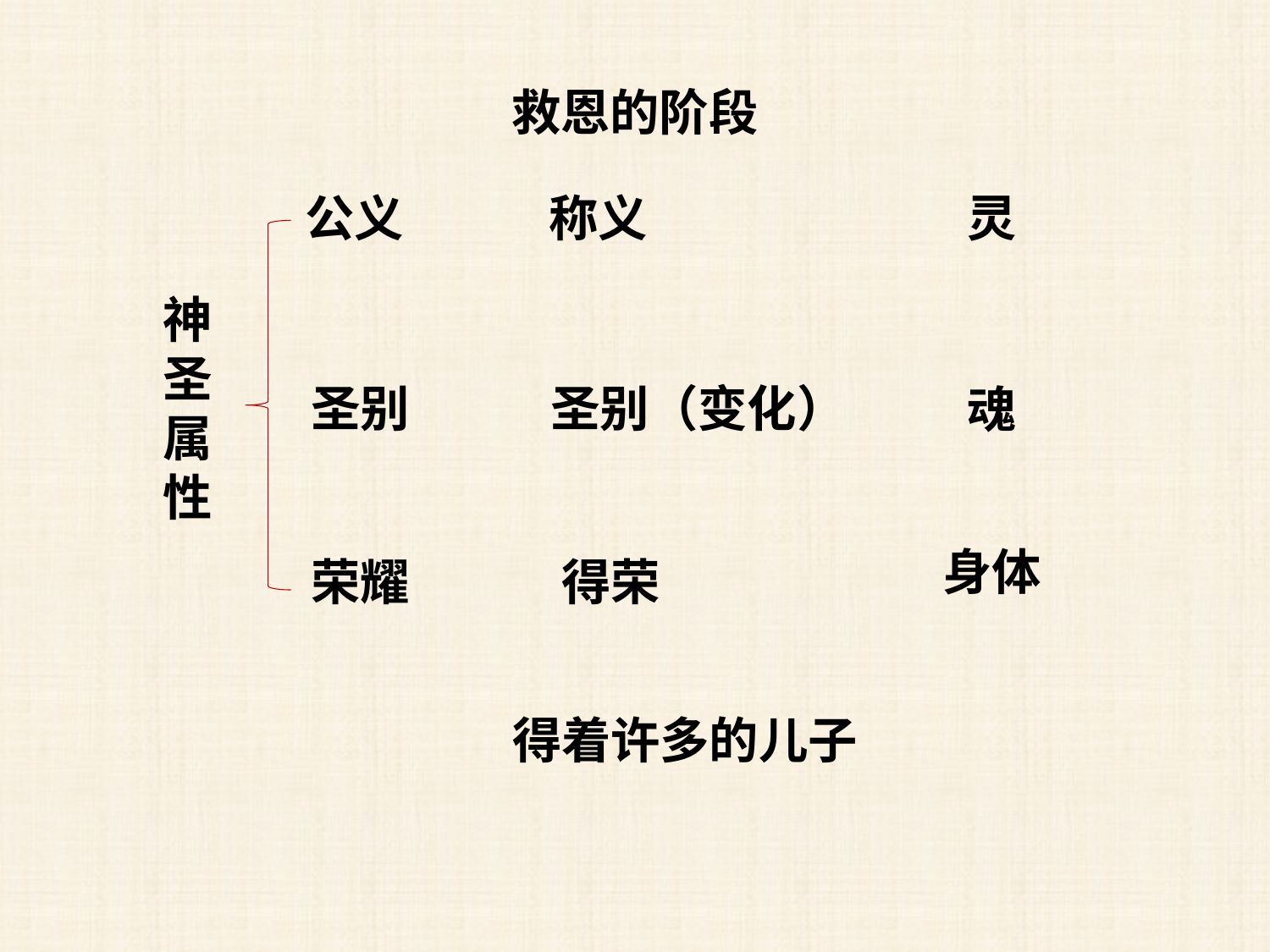

救恩的阶段
公义
称义
灵

神圣属性
圣别
圣别（变化）
魂
身体
荣耀
得荣
得着许多的儿子